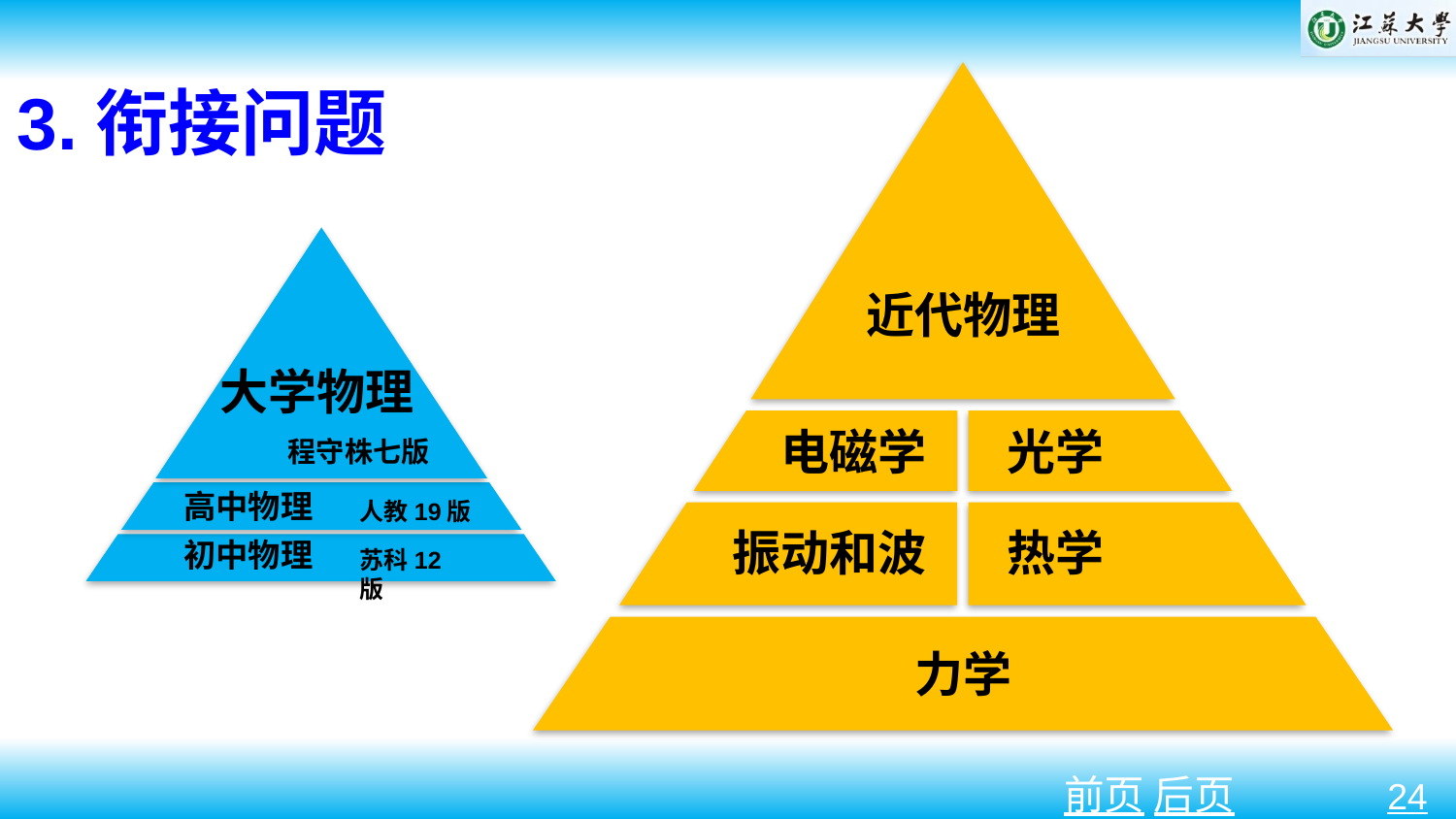

3.衔接问题

近代物理

大学物理

电磁学
光学
程守株七版
高中物理

人教19版
振动和波
热学
初中物理

苏科12版

力学